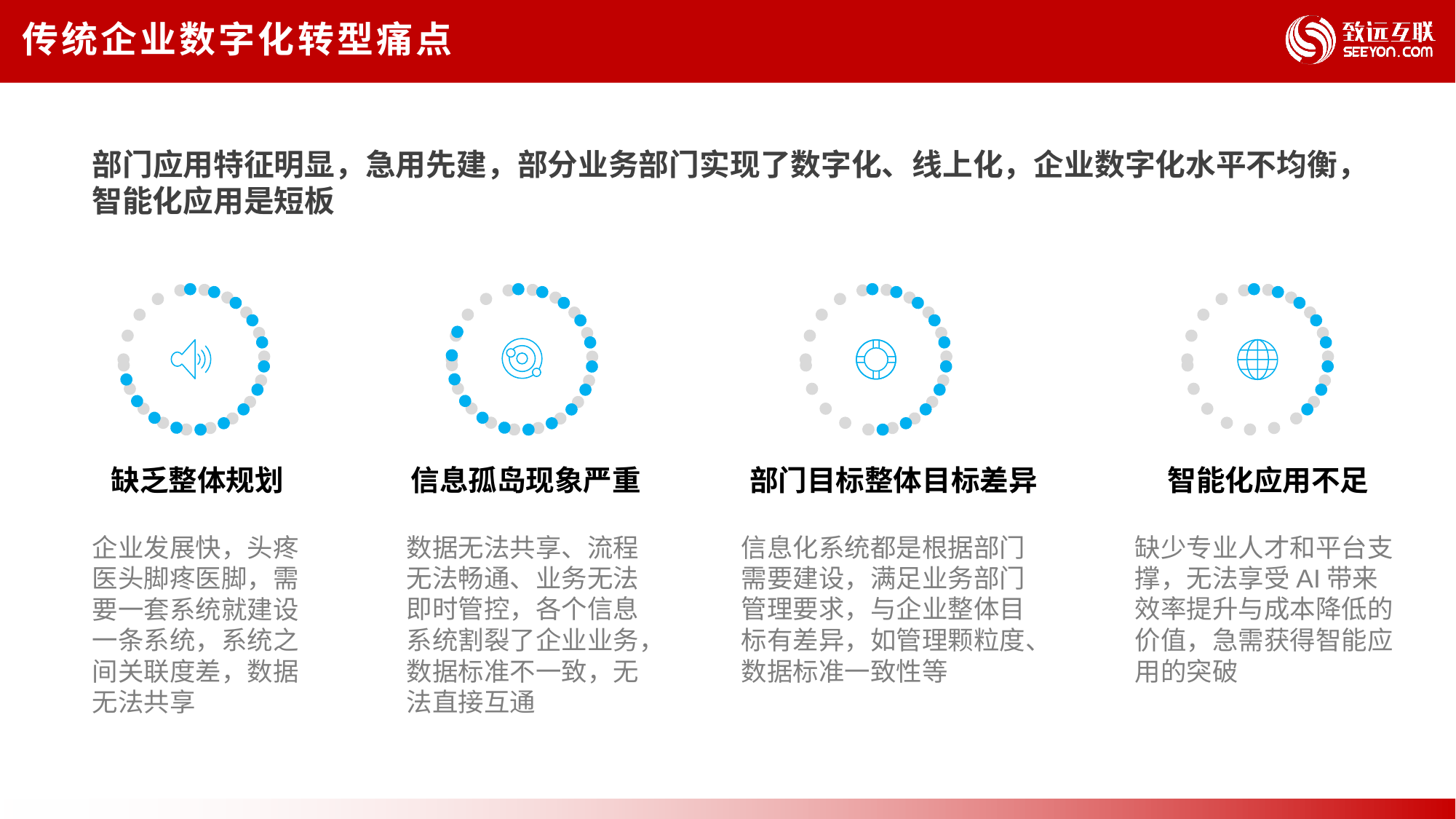

传统企业数字化转型痛点
部门应用特征明显，急用先建，部分业务部门实现了数字化、线上化，企业数字化水平不均衡，智能化应用是短板

缺乏整体规划

企业发展快，头疼医头脚疼医脚，需要一套系统就建设一条系统，系统之间关联度差，数据无法共享

信息孤岛现象严重

数据无法共享、流程无法畅通、业务无法即时管控，各个信息系统割裂了企业业务，数据标准不一致，无法直接互通

部门目标整体目标差异

信息化系统都是根据部门需要建设，满足业务部门管理要求，与企业整体目标有差异，如管理颗粒度、数据标准一致性等

智能化应用不足

缺少专业人才和平台支撑，无法享受AI带来效率提升与成本降低的价值，急需获得智能应用的突破